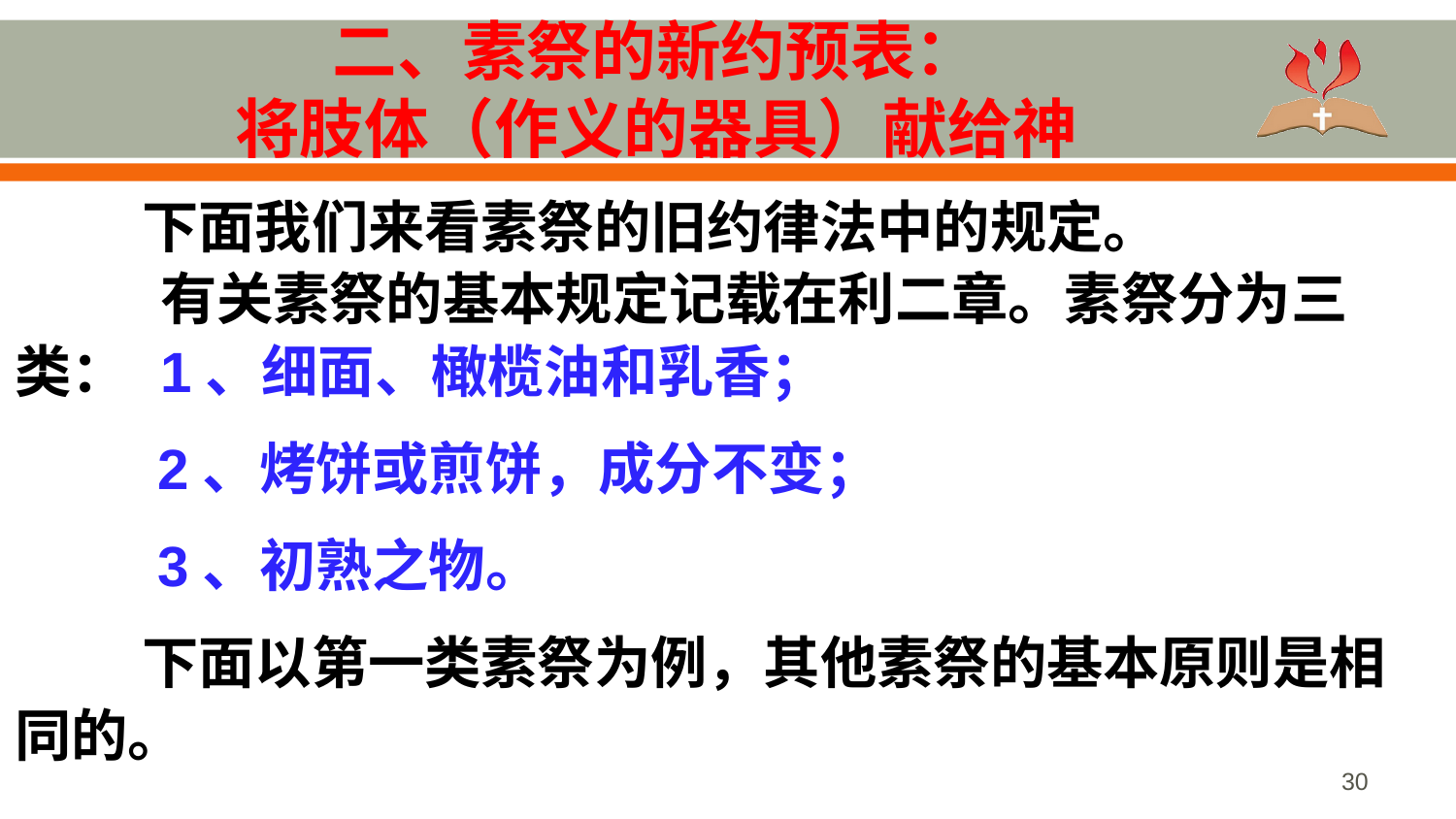

# 二、素祭的新约预表： 将肢体（作义的器具）献给神
下面我们来看素祭的旧约律法中的规定。                      	有关素祭的基本规定记载在利二章。素祭分为三类：	1、细面、橄榄油和乳香；
 2、烤饼或煎饼，成分不变；
 3、初熟之物。
下面以第一类素祭为例，其他素祭的基本原则是相同的。

30